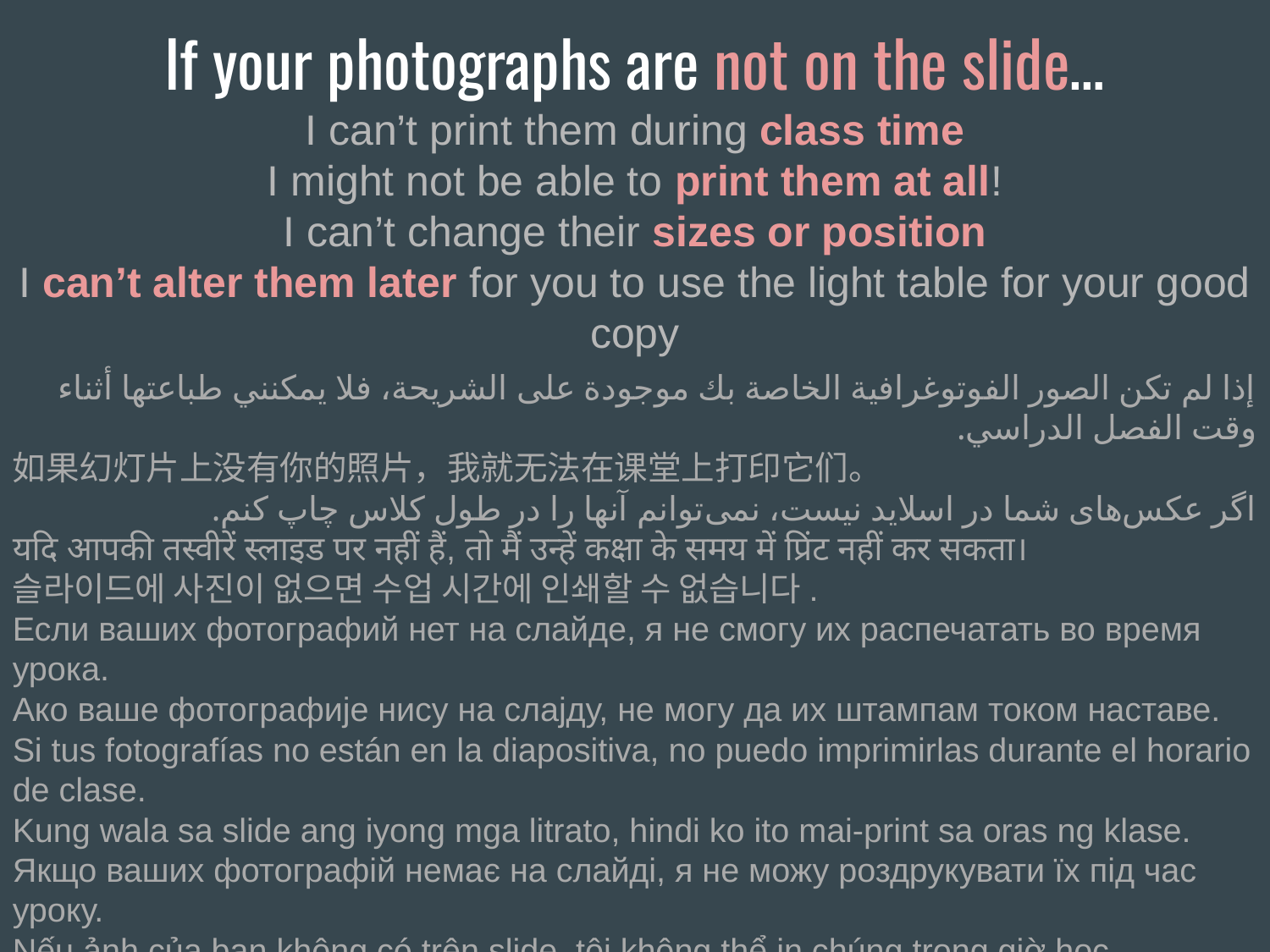

If your photographs are not on the slide…
I can’t print them during class time
I might not be able to print them at all!
I can’t change their sizes or position
I can’t alter them later for you to use the light table for your good copy
إذا لم تكن الصور الفوتوغرافية الخاصة بك موجودة على الشريحة، فلا يمكنني طباعتها أثناء وقت الفصل الدراسي.
如果幻灯片上没有你的照片，我就无法在课堂上打印它们。
اگر عکس‌های شما در اسلاید نیست، نمی‌توانم آنها را در طول کلاس چاپ کنم.
यदि आपकी तस्वीरें स्लाइड पर नहीं हैं, तो मैं उन्हें कक्षा के समय में प्रिंट नहीं कर सकता।
슬라이드에 사진이 없으면 수업 시간에 인쇄할 수 없습니다.
Если ваших фотографий нет на слайде, я не смогу их распечатать во время урока.
Ако ваше фотографије нису на слајду, не могу да их штампам током наставе.
Si tus fotografías no están en la diapositiva, no puedo imprimirlas durante el horario de clase.
Kung wala sa slide ang iyong mga litrato, hindi ko ito mai-print sa oras ng klase.
Якщо ваших фотографій немає на слайді, я не можу роздрукувати їх під час уроку.
Nếu ảnh của bạn không có trên slide, tôi không thể in chúng trong giờ học.